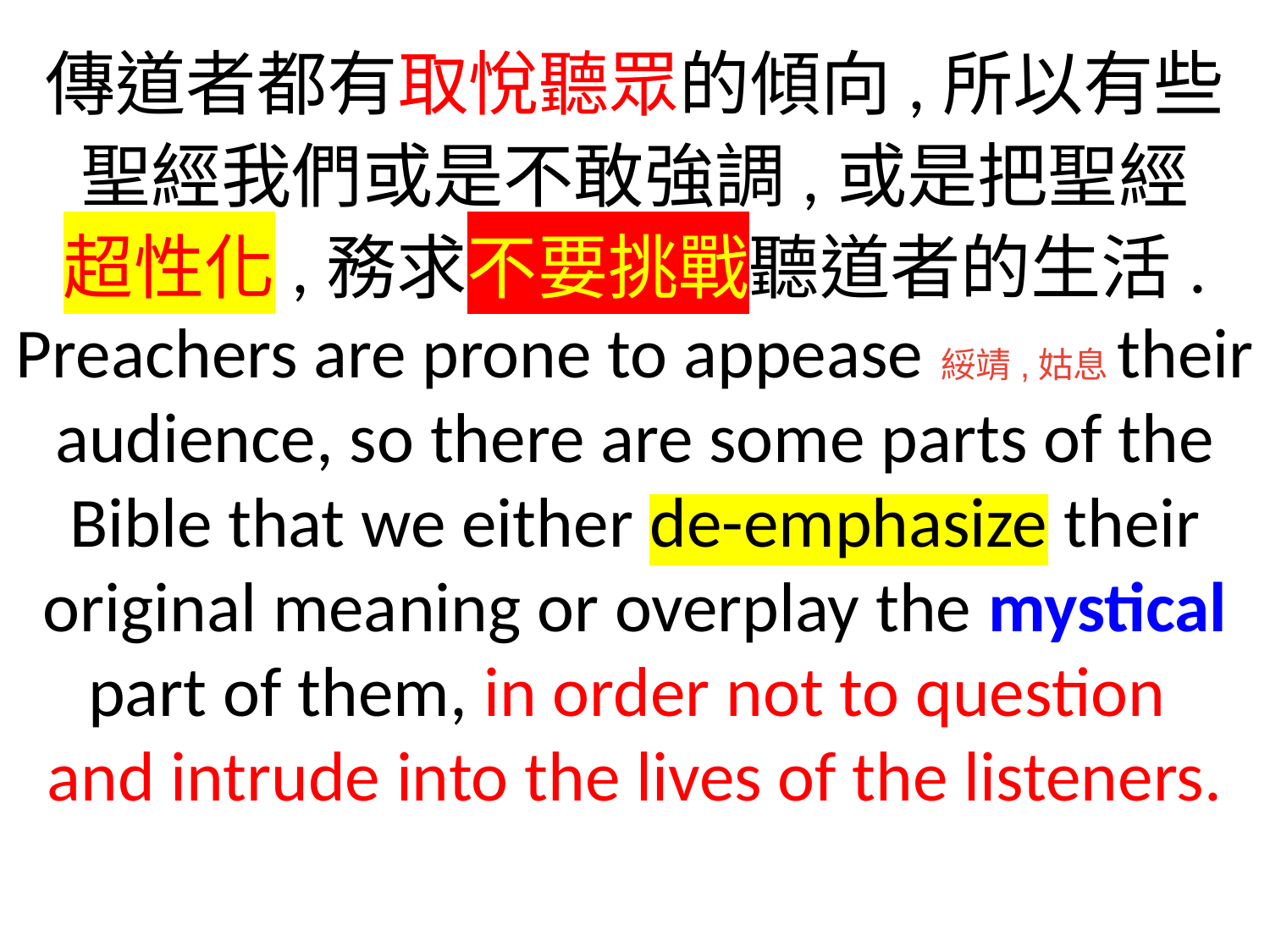

傳道者都有取悅聽眾的傾向,所以有些聖經我們或是不敢強調,或是把聖經
超性化,務求不要挑戰聽道者的生活.
Preachers are prone to appease綏靖,姑息their audience, so there are some parts of the Bible that we either de-emphasize their original meaning or overplay the mystical part of them, in order not to question
and intrude into the lives of the listeners.